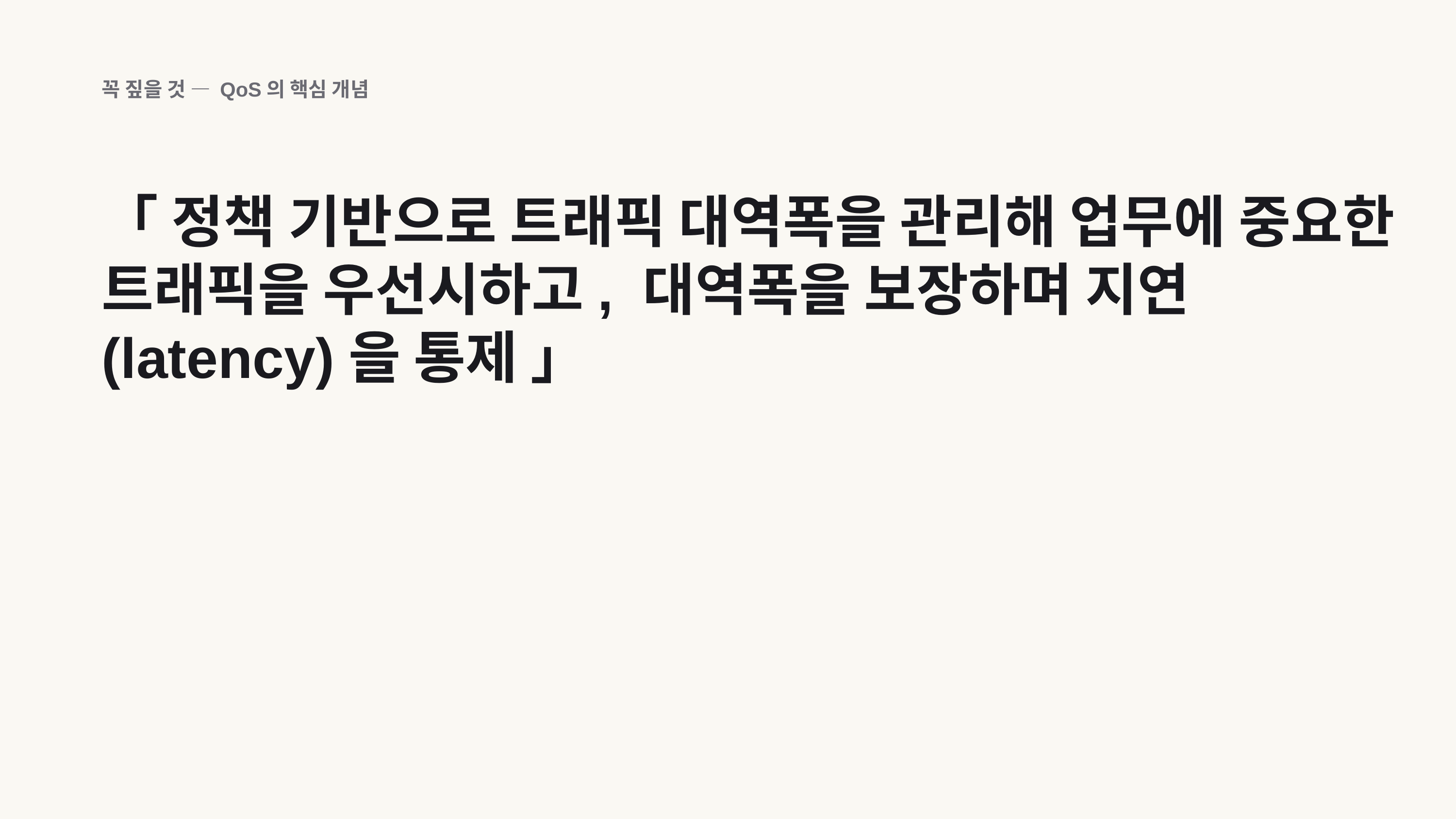

꼭 짚을 것 — QoS의 핵심 개념
「 정책 기반으로 트래픽 대역폭을 관리해 업무에 중요한 트래픽을 우선시하고, 대역폭을 보장하며 지연(latency)을 통제 」